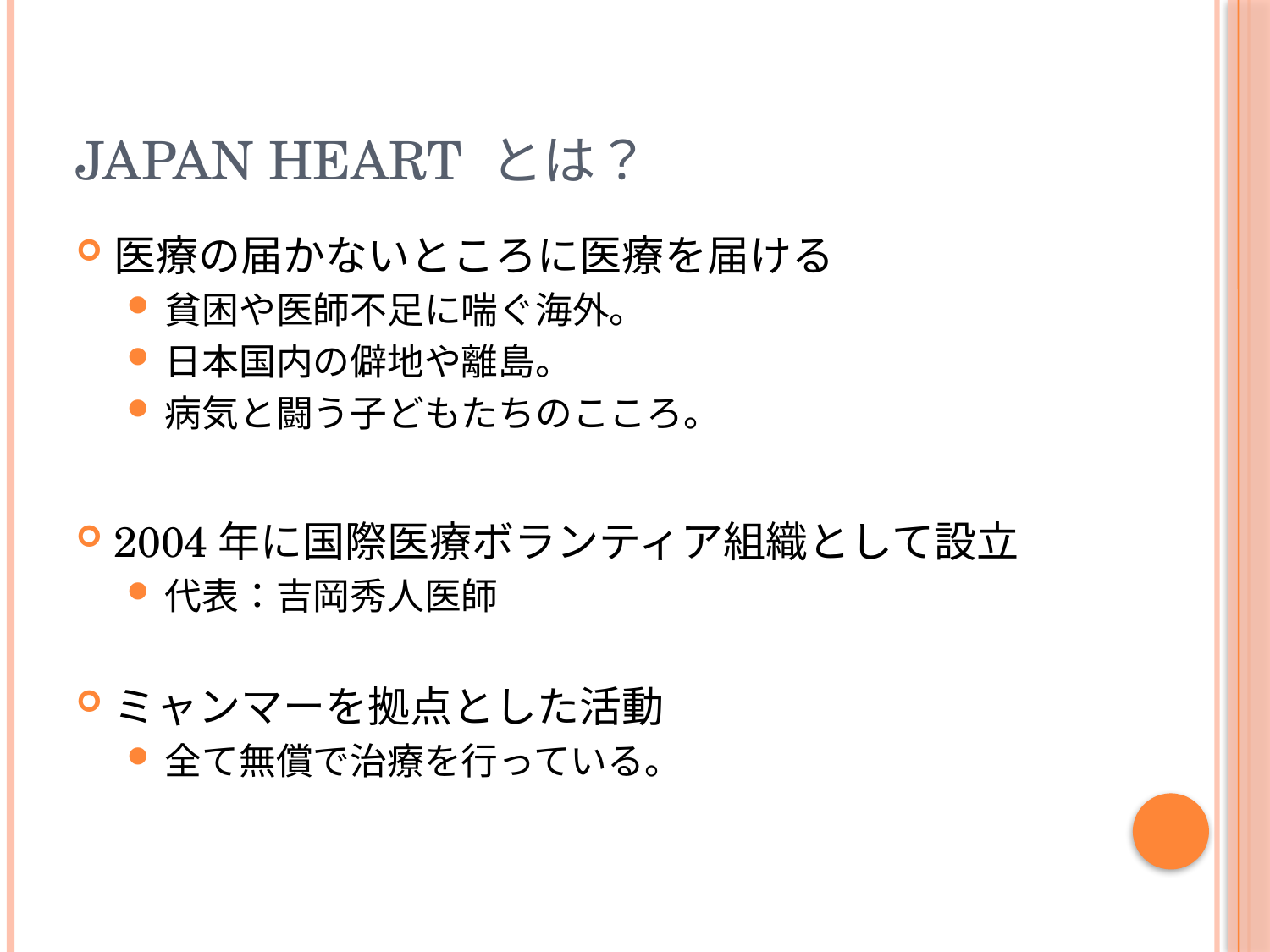

# Japan Heart とは？
医療の届かないところに医療を届ける
貧困や医師不足に喘ぐ海外。
日本国内の僻地や離島。
病気と闘う子どもたちのこころ。

2004年に国際医療ボランティア組織として設立
代表：吉岡秀人医師

ミャンマーを拠点とした活動
全て無償で治療を行っている。